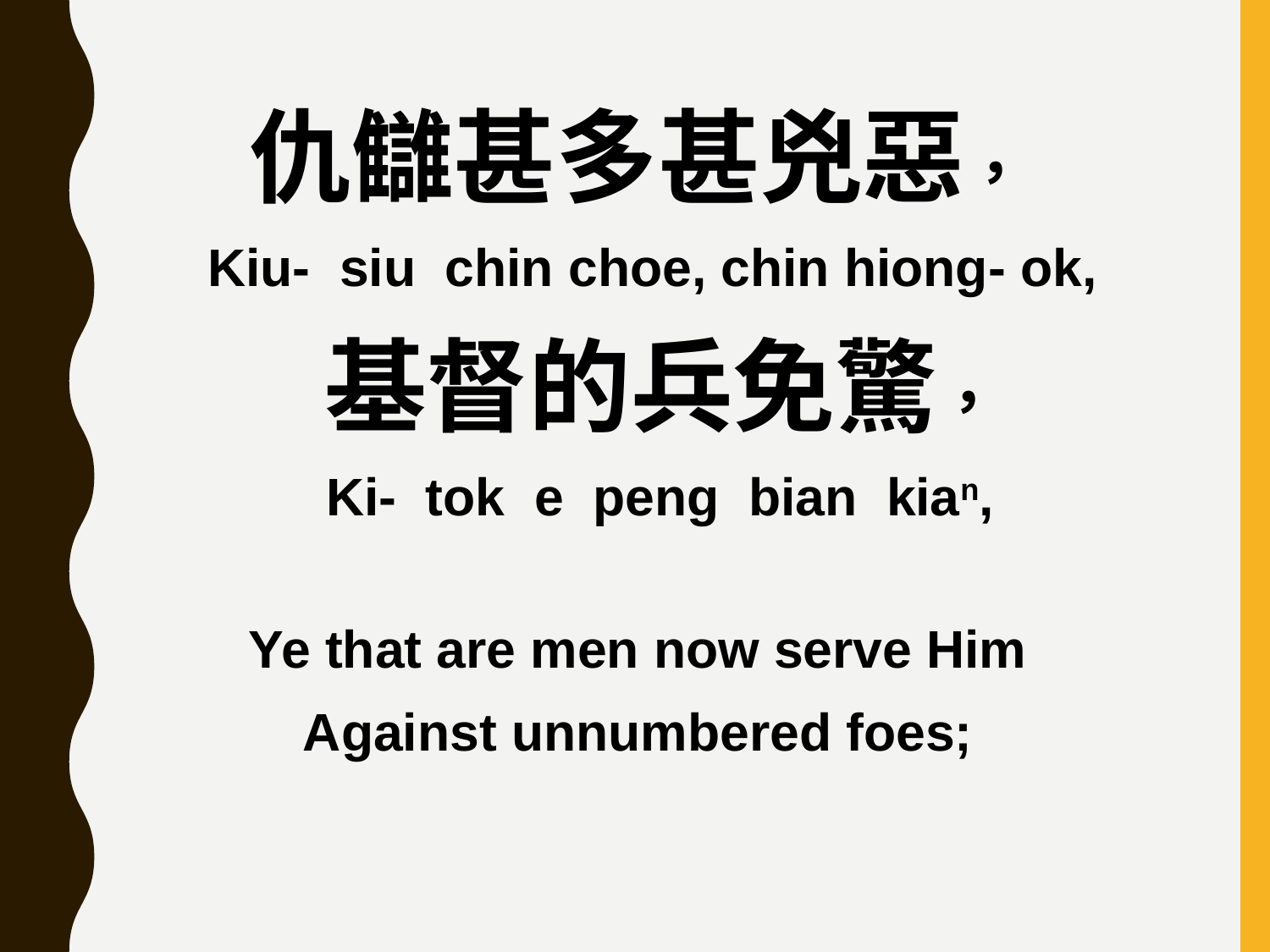

仇讎甚多甚兇惡，
  Kiu-  siu  chin choe, chin hiong- ok,
 基督的兵免驚，
   Ki-  tok  e  peng  bian  kian,

Ye that are men now serve Him
Against unnumbered foes;